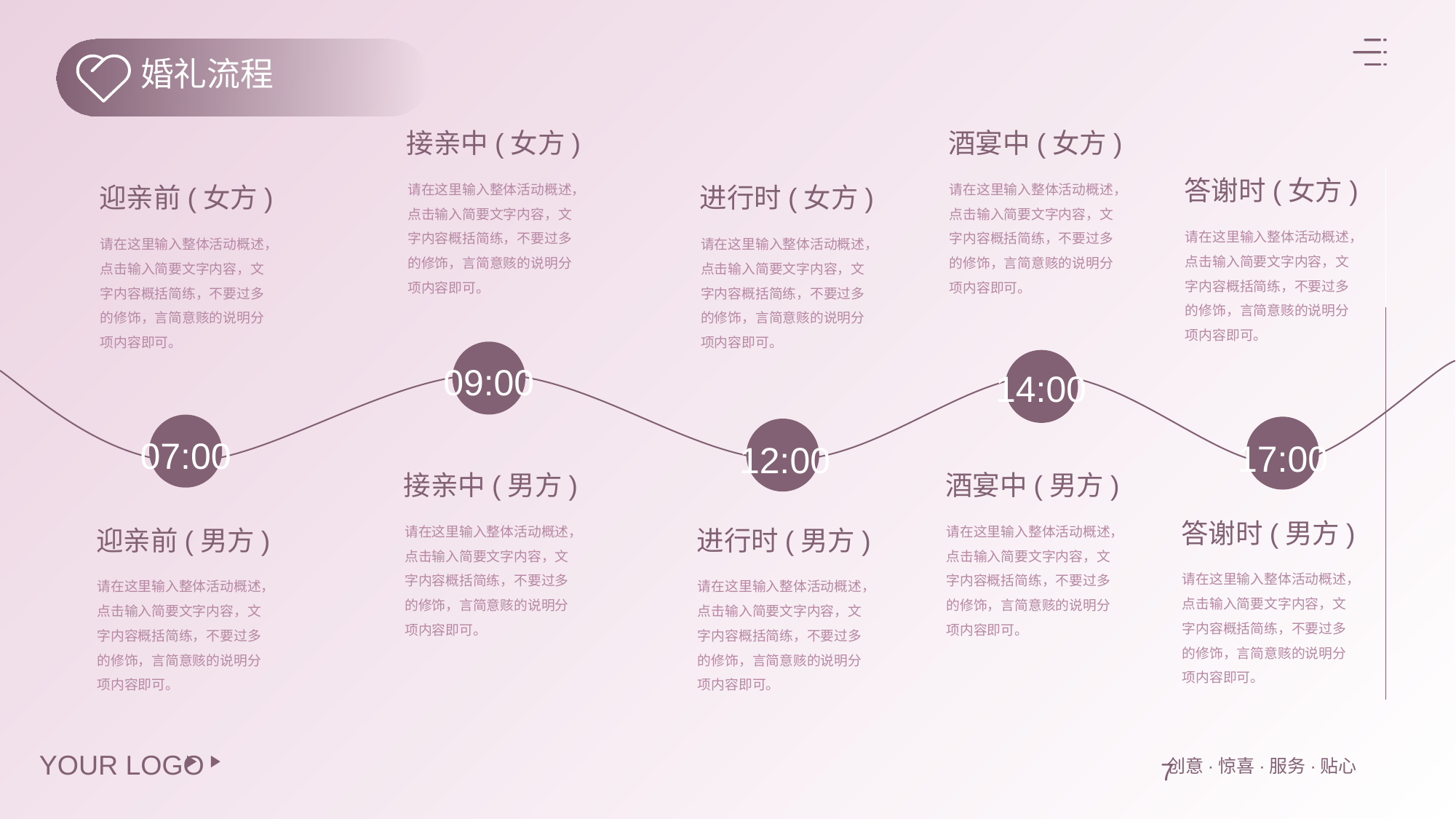

婚礼流程
接亲中(女方)
请在这里输入整体活动概述，点击输入简要文字内容，文字内容概括简练，不要过多的修饰，言简意赅的说明分项内容即可。
酒宴中(女方)
请在这里输入整体活动概述，点击输入简要文字内容，文字内容概括简练，不要过多的修饰，言简意赅的说明分项内容即可。
答谢时(女方)
请在这里输入整体活动概述，点击输入简要文字内容，文字内容概括简练，不要过多的修饰，言简意赅的说明分项内容即可。
迎亲前(女方)
请在这里输入整体活动概述，点击输入简要文字内容，文字内容概括简练，不要过多的修饰，言简意赅的说明分项内容即可。
进行时(女方)
请在这里输入整体活动概述，点击输入简要文字内容，文字内容概括简练，不要过多的修饰，言简意赅的说明分项内容即可。

09:00

14:00

07:00
17:00
12:00
接亲中(男方)
请在这里输入整体活动概述，点击输入简要文字内容，文字内容概括简练，不要过多的修饰，言简意赅的说明分项内容即可。
酒宴中(男方)
请在这里输入整体活动概述，点击输入简要文字内容，文字内容概括简练，不要过多的修饰，言简意赅的说明分项内容即可。
答谢时(男方)
请在这里输入整体活动概述，点击输入简要文字内容，文字内容概括简练，不要过多的修饰，言简意赅的说明分项内容即可。
迎亲前(男方)
请在这里输入整体活动概述，点击输入简要文字内容，文字内容概括简练，不要过多的修饰，言简意赅的说明分项内容即可。
进行时(男方)
请在这里输入整体活动概述，点击输入简要文字内容，文字内容概括简练，不要过多的修饰，言简意赅的说明分项内容即可。
7